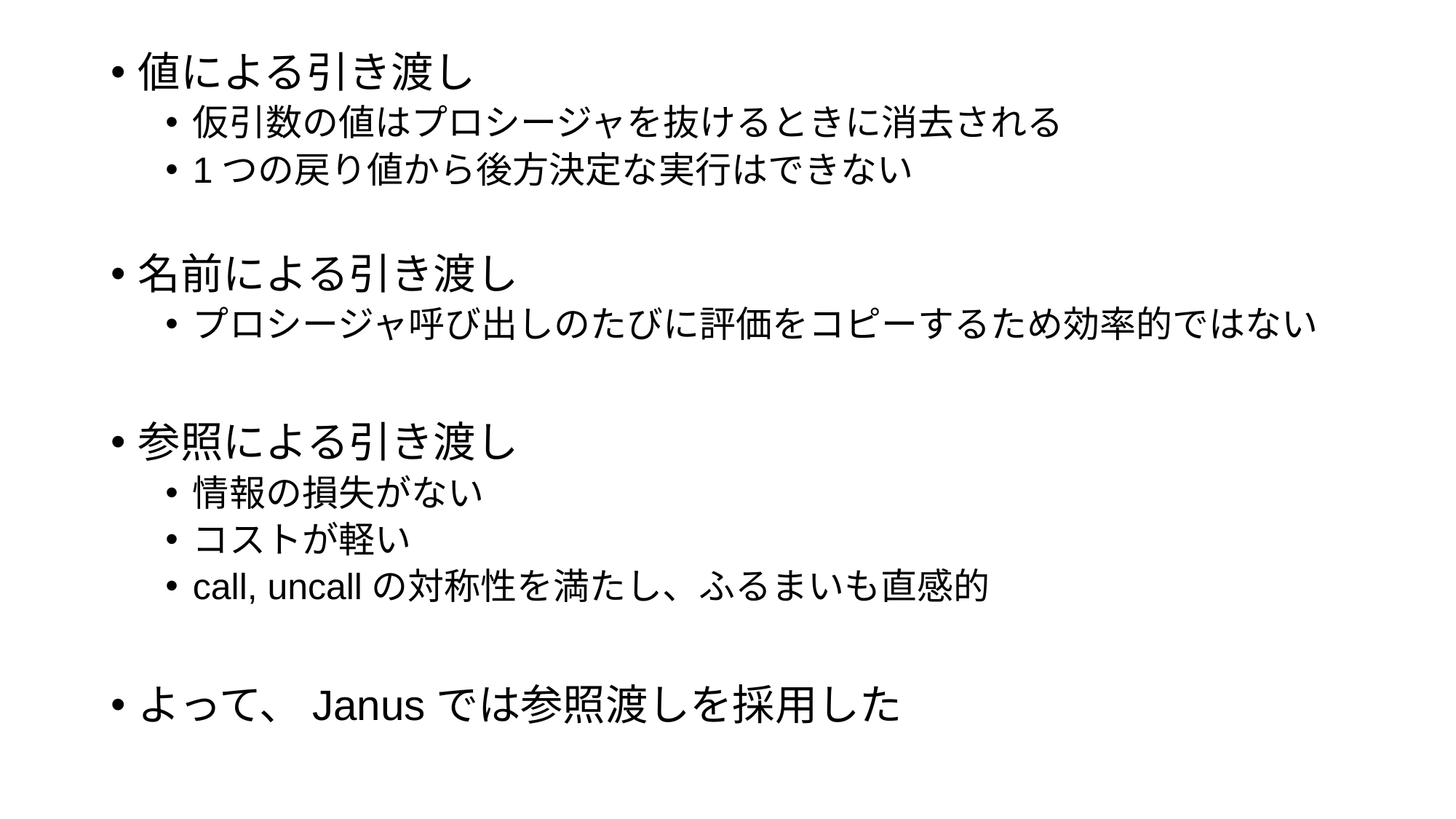

値による引き渡し
仮引数の値はプロシージャを抜けるときに消去される
1つの戻り値から後方決定な実行はできない

名前による引き渡し
プロシージャ呼び出しのたびに評価をコピーするため効率的ではない

参照による引き渡し
情報の損失がない
コストが軽い
call, uncallの対称性を満たし、ふるまいも直感的

よって、Janusでは参照渡しを採用した